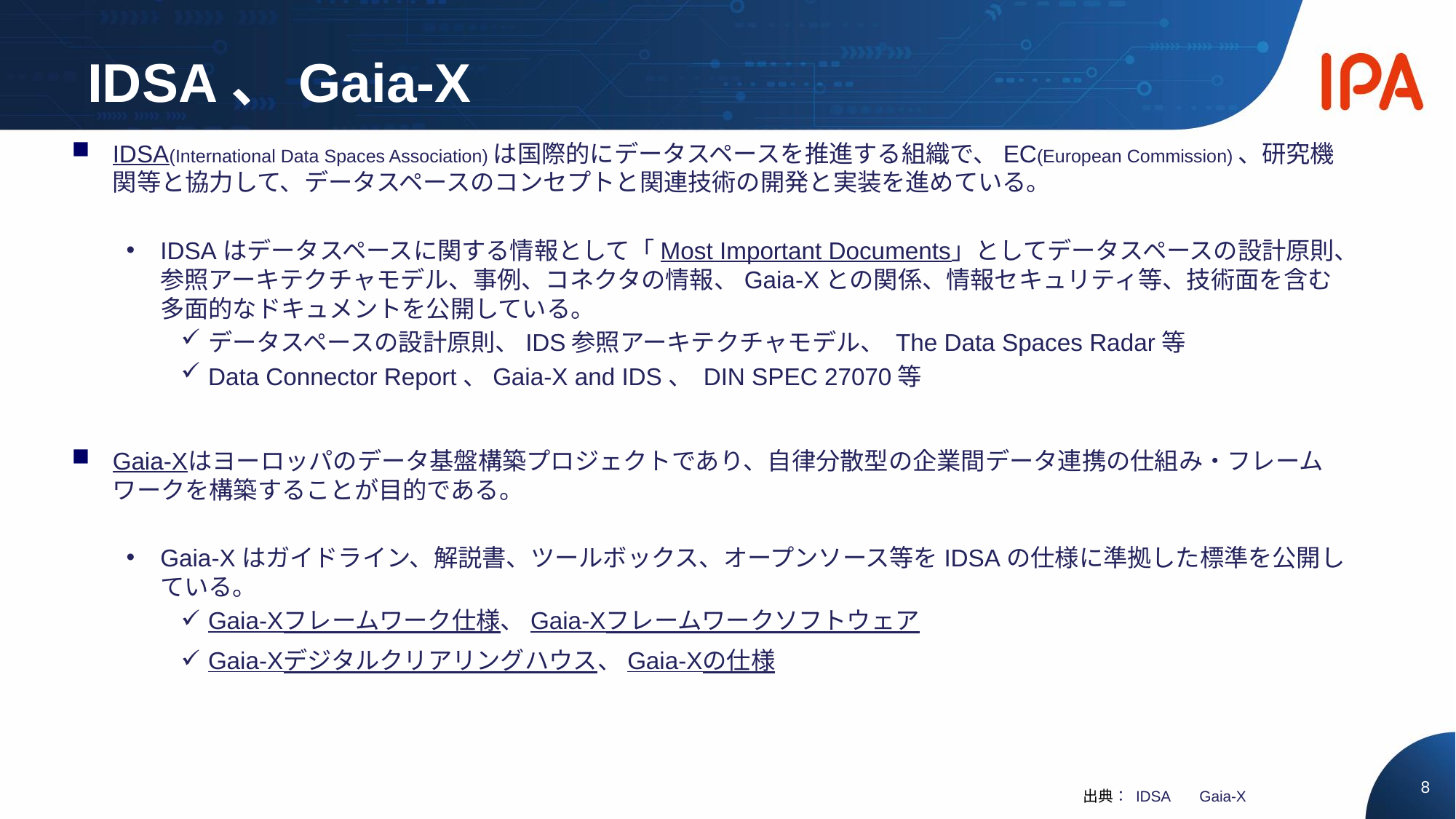

# IDSA、Gaia-X
IDSA(International Data Spaces Association)は国際的にデータスペースを推進する組織で、EC(European Commission)、研究機関等と協力して、データスペースのコンセプトと関連技術の開発と実装を進めている。

IDSAはデータスペースに関する情報として「Most Important Documents」としてデータスペースの設計原則、参照アーキテクチャモデル、事例、コネクタの情報、Gaia-Xとの関係、情報セキュリティ等、技術面を含む多面的なドキュメントを公開している。
データスペースの設計原則、IDS参照アーキテクチャモデル、 The Data Spaces Radar等
Data Connector Report、Gaia-X and IDS、 DIN SPEC 27070等

Gaia-Xはヨーロッパのデータ基盤構築プロジェクトであり、自律分散型の企業間データ連携の仕組み・フレームワークを構築することが目的である。

Gaia-Xはガイドライン、解説書、ツールボックス、オープンソース等をIDSAの仕様に準拠した標準を公開している。
Gaia-Xフレームワーク仕様、Gaia-Xフレームワークソフトウェア
Gaia-Xデジタルクリアリングハウス、Gaia-Xの仕様

8
 Gaia-X
出典： IDSA